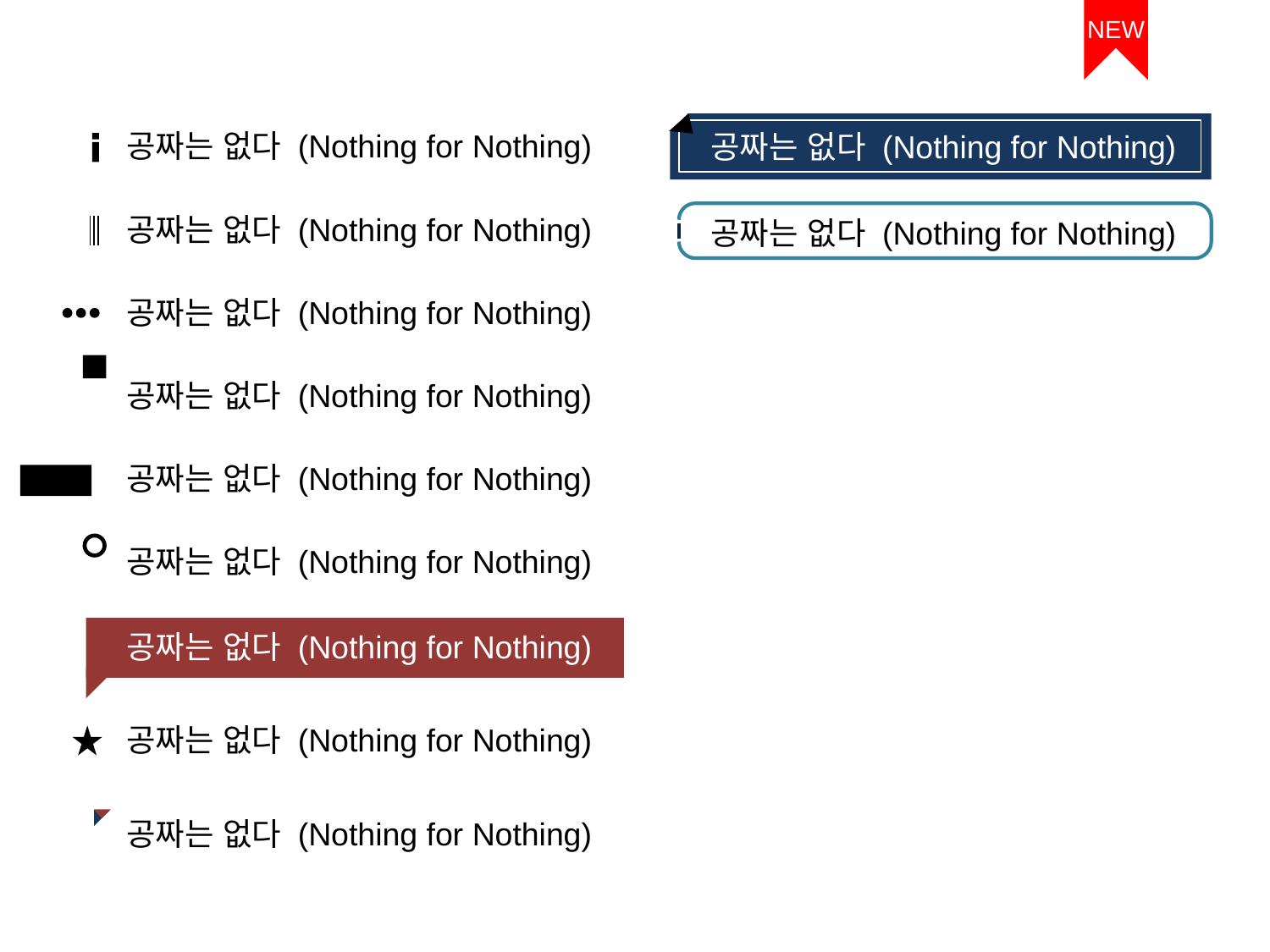

NEW

공짜는 없다 (Nothing for Nothing)

공짜는 없다 (Nothing for Nothing)

공짜는 없다 (Nothing for Nothing)

공짜는 없다 (Nothing for Nothing)
공짜는 없다 (Nothing for Nothing)

공짜는 없다 (Nothing for Nothing)
공짜는 없다 (Nothing for Nothing)

공짜는 없다 (Nothing for Nothing)

공짜는 없다 (Nothing for Nothing)

공짜는 없다 (Nothing for Nothing)

공짜는 없다 (Nothing for Nothing)